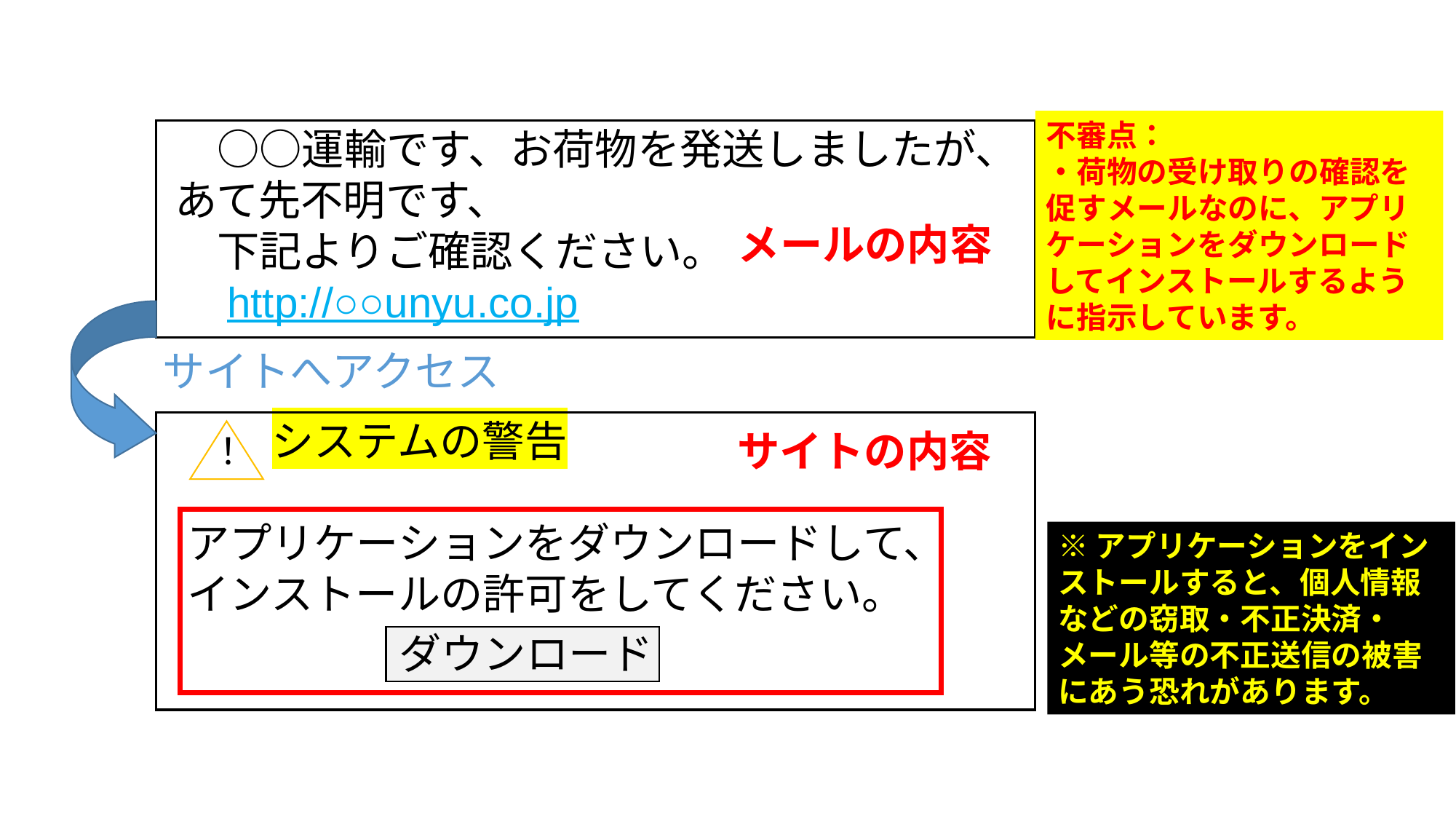

不審点：
・荷物の受け取りの確認を促すメールなのに、アプリケーションをダウンロードしてインストールするように指示しています。
　　○○運輸です、お荷物を発送しましたが、
　あて先不明です、
　　下記よりご確認ください。
　　http://○○unyu.co.jp

メールの内容

サイトへアクセス
　　　　システムの警告

　　アプリケーションをダウンロードして、
　　インストールの許可をしてください。
　　　　　　　ダウンロード

サイトの内容
！

※アプリケーションをインストールすると、個人情報などの窃取・不正決済・メール等の不正送信の被害にあう恐れがあります。